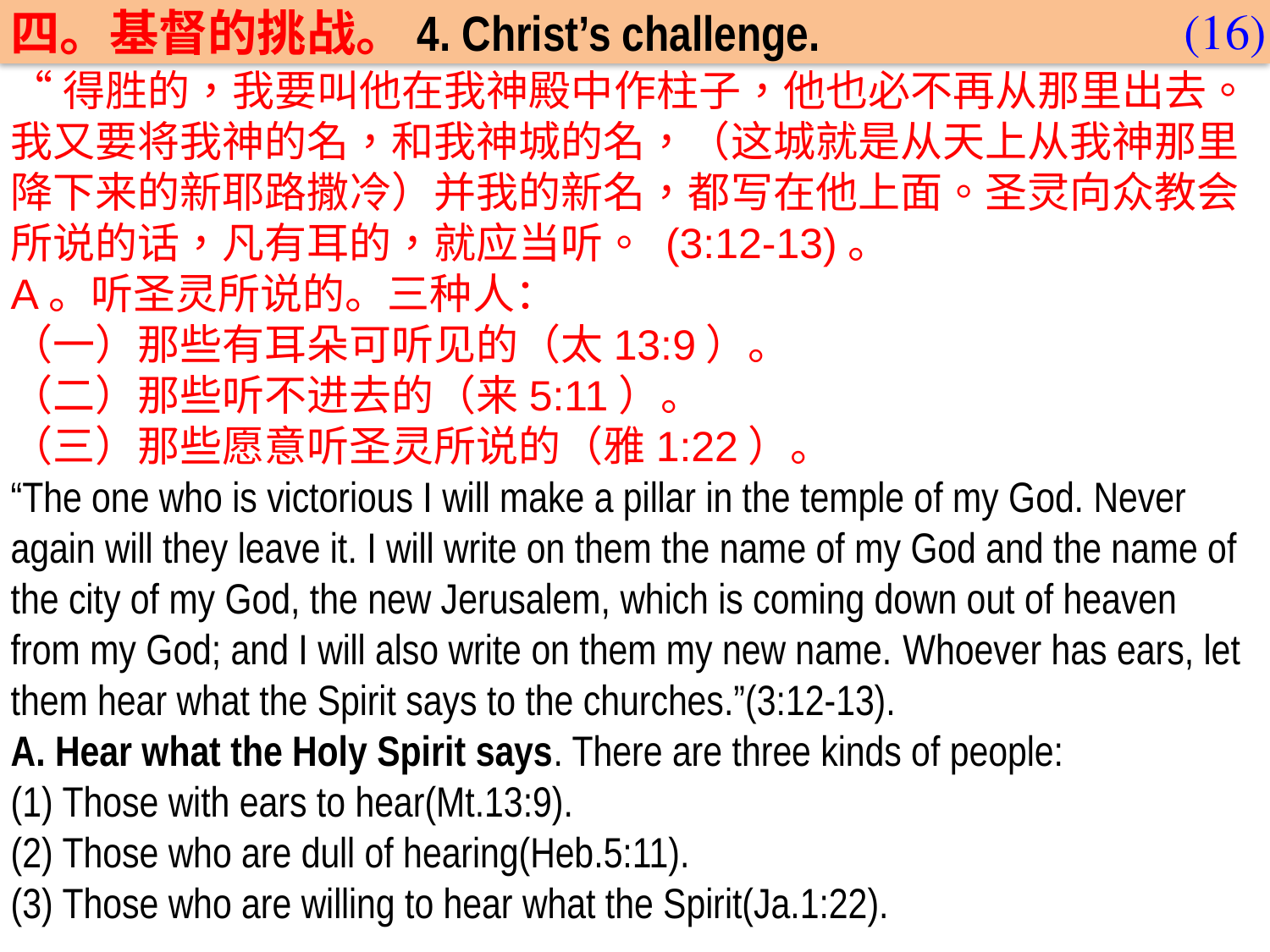

(16)
四。基督的挑战。4. Christ’s challenge.

“得胜的，我要叫他在我神殿中作柱子，他也必不再从那里出去。我又要将我神的名，和我神城的名，（这城就是从天上从我神那里降下来的新耶路撒冷）并我的新名，都写在他上面。圣灵向众教会所说的话，凡有耳的，就应当听。 (3:12-13)。
A。听圣灵所说的。三种人：
（一）那些有耳朵可听见的（太13:9）。
（二）那些听不进去的（来5:11）。
（三）那些愿意听圣灵所说的（雅1:22）。
“The one who is victorious I will make a pillar in the temple of my God. Never again will they leave it. I will write on them the name of my God and the name of the city of my God, the new Jerusalem, which is coming down out of heaven from my God; and I will also write on them my new name. Whoever has ears, let them hear what the Spirit says to the churches.”(3:12-13).
A. Hear what the Holy Spirit says. There are three kinds of people:
(1) Those with ears to hear(Mt.13:9).
(2) Those who are dull of hearing(Heb.5:11).
(3) Those who are willing to hear what the Spirit(Ja.1:22).